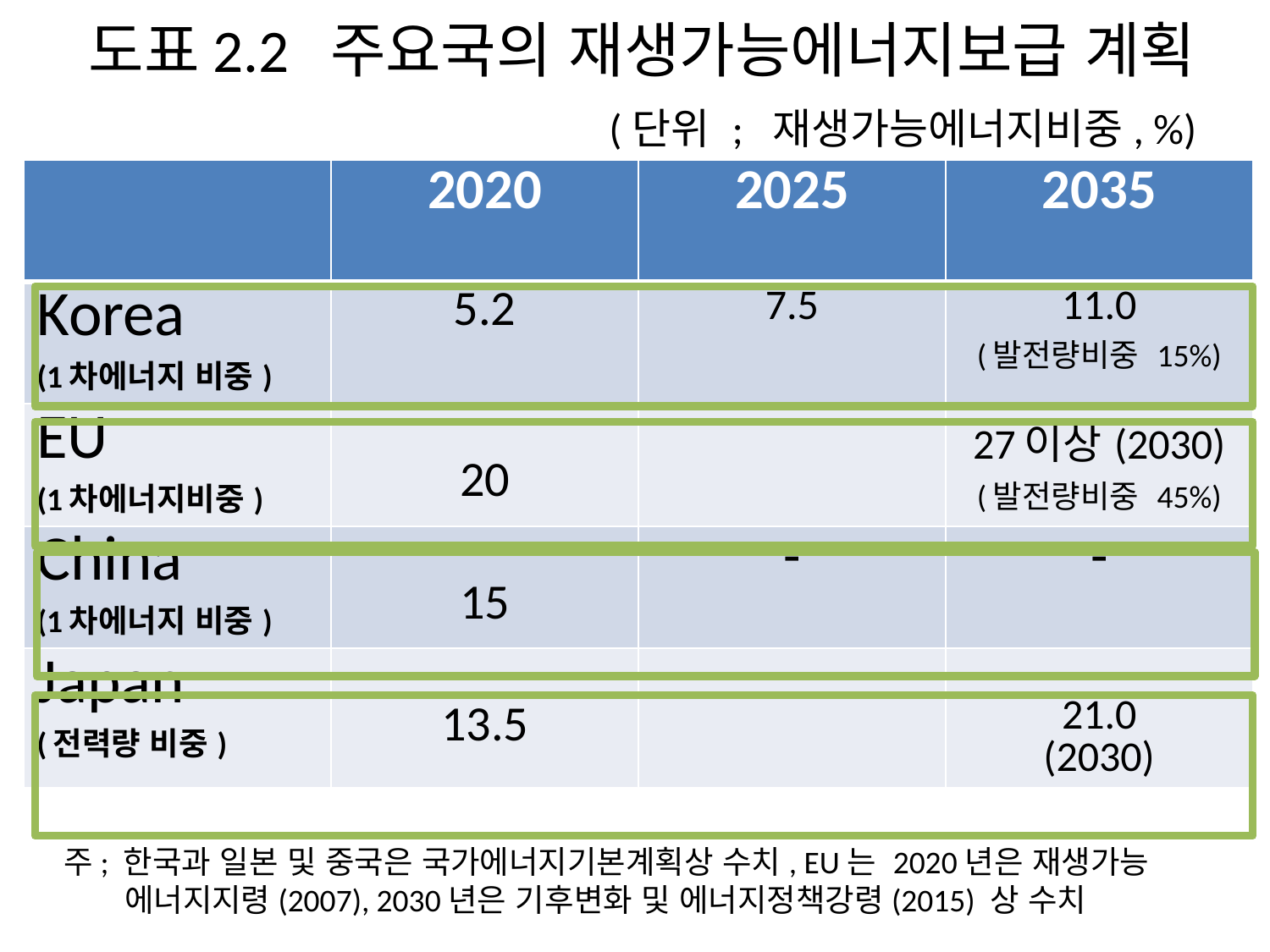

# 도표2.2  주요국의 재생가능에너지보급 계획
(단위 ;  재생가능에너지비중, %)
|  | 2020 | 2025 | 2035 |
| --- | --- | --- | --- |
| Korea (1차에너지 비중) | 5.2 | 7.5 | 11.0 (발전량비중 15%) |
| EU (1차에너지비중) | 20 |  | 27이상(2030) (발전량비중 45%) |
| China (1차에너지 비중) | 15 | - | - |
| Japan (전력량 비중) | 13.5 |  | 21.0 (2030) |

주; 한국과 일본 및 중국은 국가에너지기본계획상 수치, EU는 2020년은 재생가능
      에너지지령(2007), 2030년은 기후변화 및 에너지정책강령(2015) 상 수치